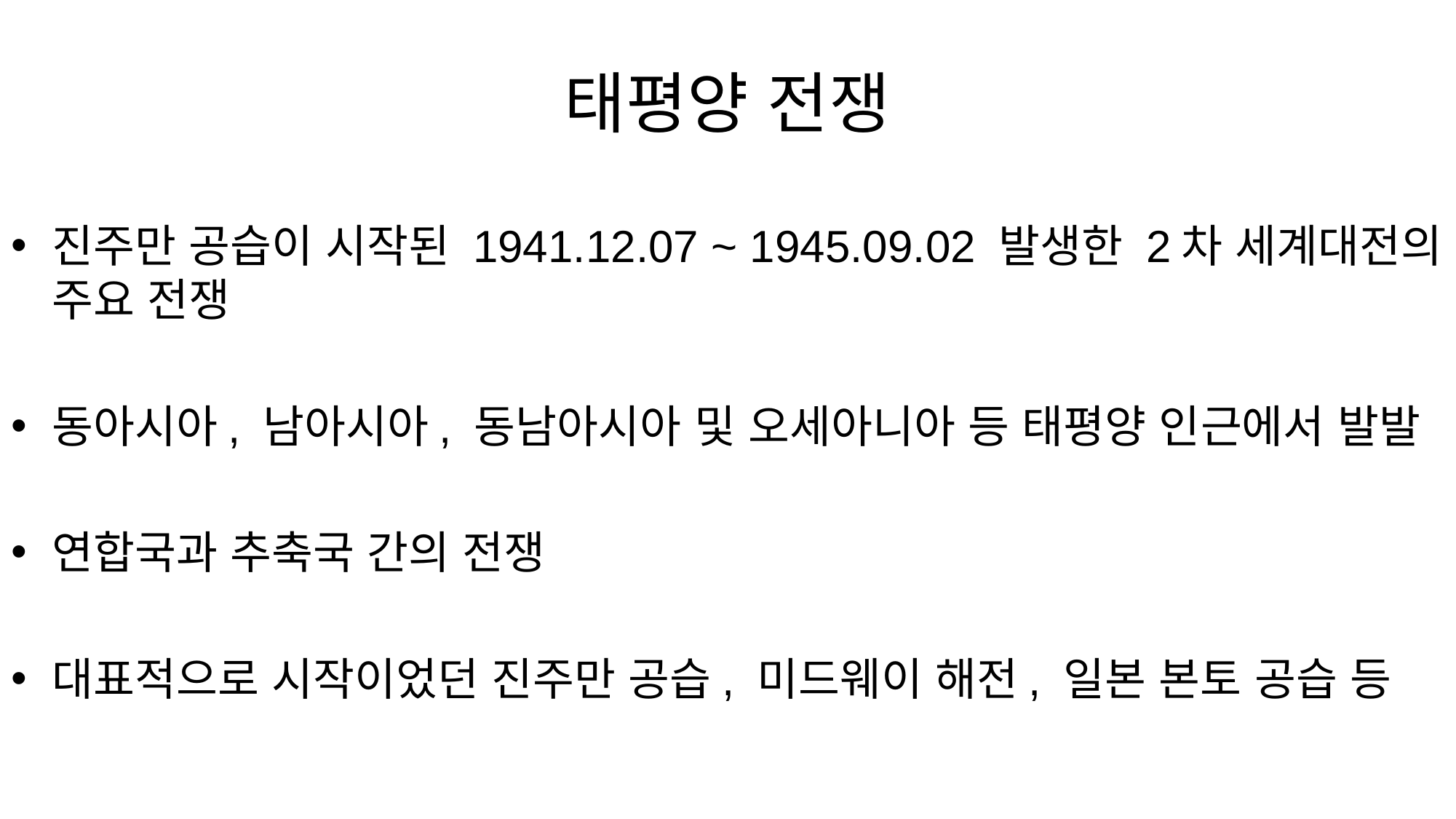

# 태평양 전쟁
진주만 공습이 시작된 1941.12.07 ~ 1945.09.02 발생한 2차 세계대전의 주요 전쟁

동아시아, 남아시아, 동남아시아 및 오세아니아 등 태평양 인근에서 발발

연합국과 추축국 간의 전쟁

대표적으로 시작이었던 진주만 공습, 미드웨이 해전, 일본 본토 공습 등